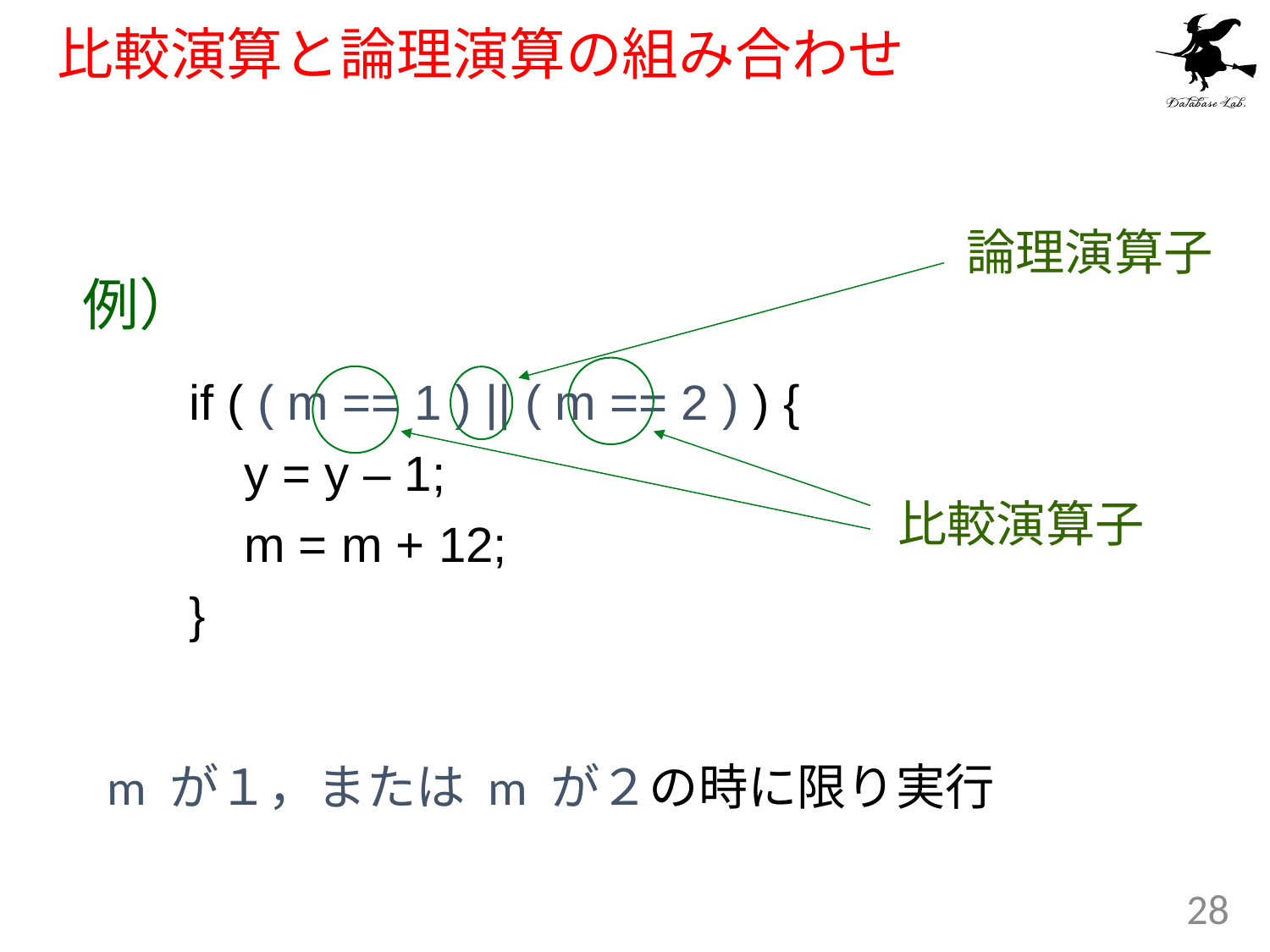

# 比較演算と論理演算の組み合わせ
論理演算子
例）

if ( ( m == 1 ) || ( m == 2 ) ) {
    y = y – 1;
    m = m + 12;
}

比較演算子
m が１，または m が２の時に限り実行
28